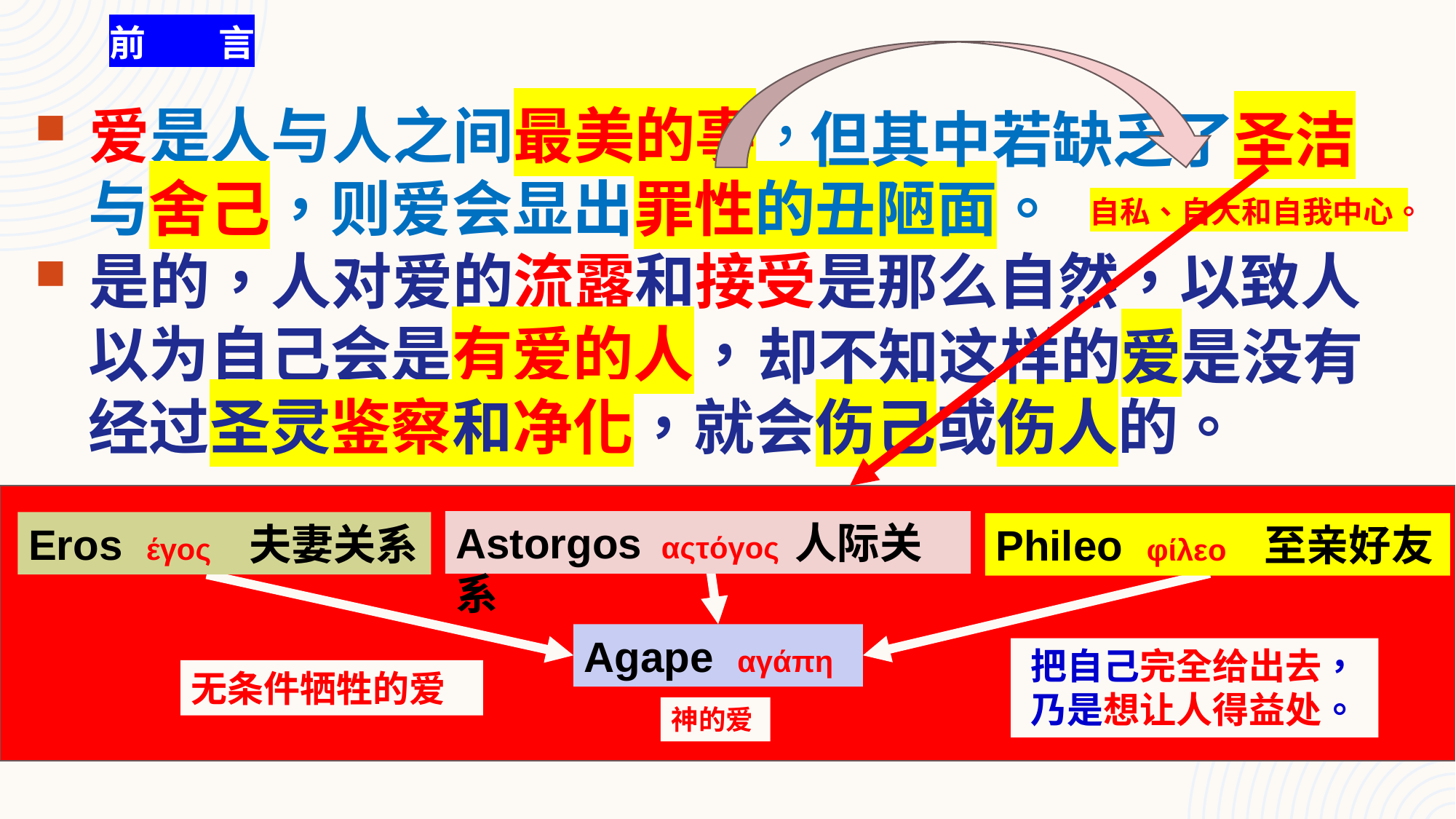

提前1:5 但命令的总归就是爱；这爱是从清洁的心和无亏的良心，无伪的信心生出来的。The goal of this command is love, which comes from a pure heart and a good conscience and a sincere faith.

前　　言
爱是人与人之间最美的事，
与舍己，则爱会显出罪性的丑陋面。
是的，人对爱的流露和接受是那么自然，以致人
以为自己会是有爱的人，
经过圣灵鉴察和净化，就会伤己或伤人的。
但其中若缺乏了圣洁
自私、自大和自我中心。
却不知这样的爱是没有

Astorgos  αςτόγος 人际关系
Eros  έγος　夫妻关系
Phileo  φίλεο　至亲好友
Agape  αγάπη
把自己完全给出去，
乃是想让人得益处。
无条件牺牲的爱
神的爱